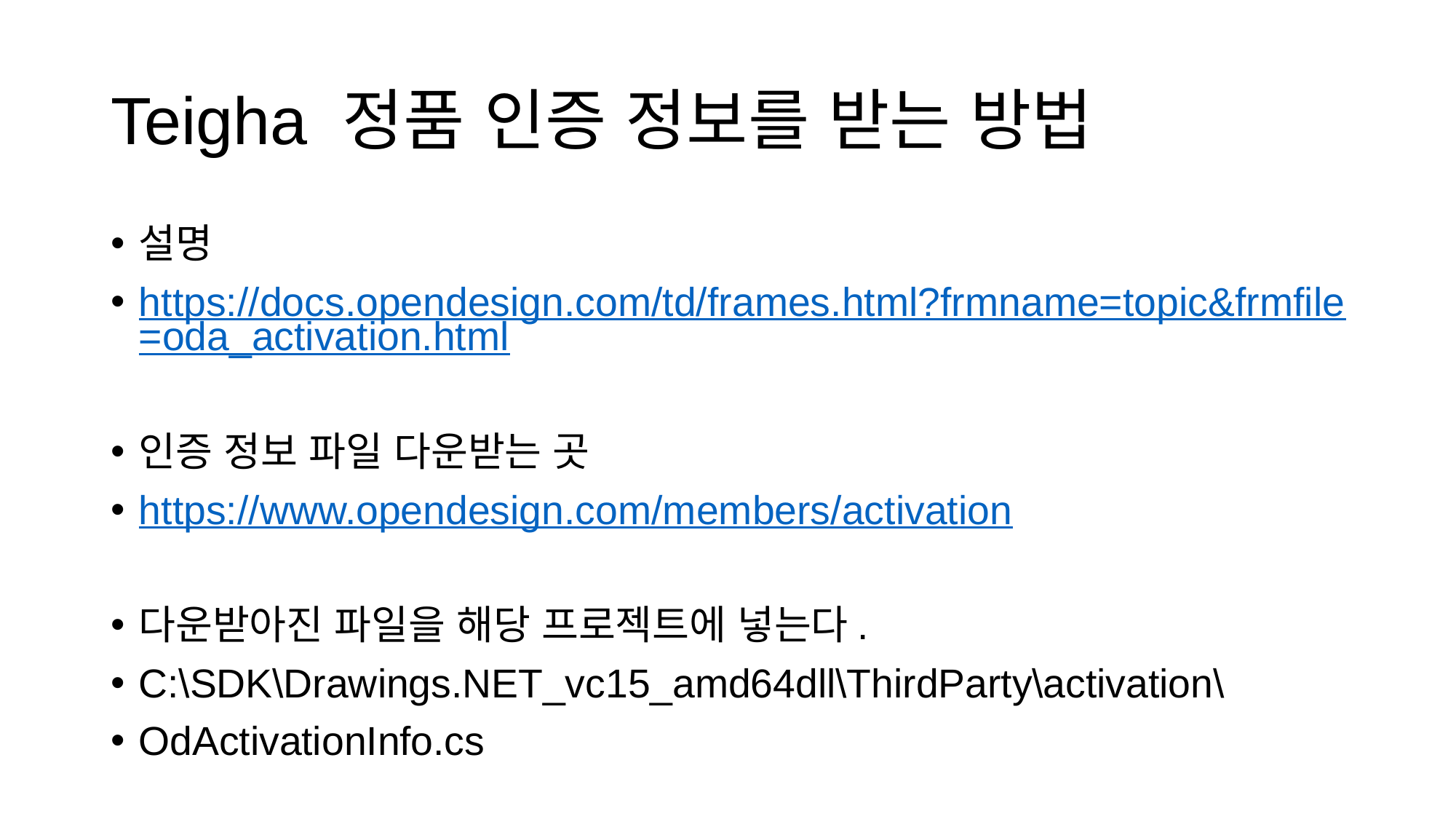

# Teigha 정품 인증 정보를 받는 방법
설명
https://docs.opendesign.com/td/frames.html?frmname=topic&frmfile=oda_activation.html

인증 정보 파일 다운받는 곳
https://www.opendesign.com/members/activation

다운받아진 파일을 해당 프로젝트에 넣는다.
C:\SDK\Drawings.NET_vc15_amd64dll\ThirdParty\activation\
OdActivationInfo.cs